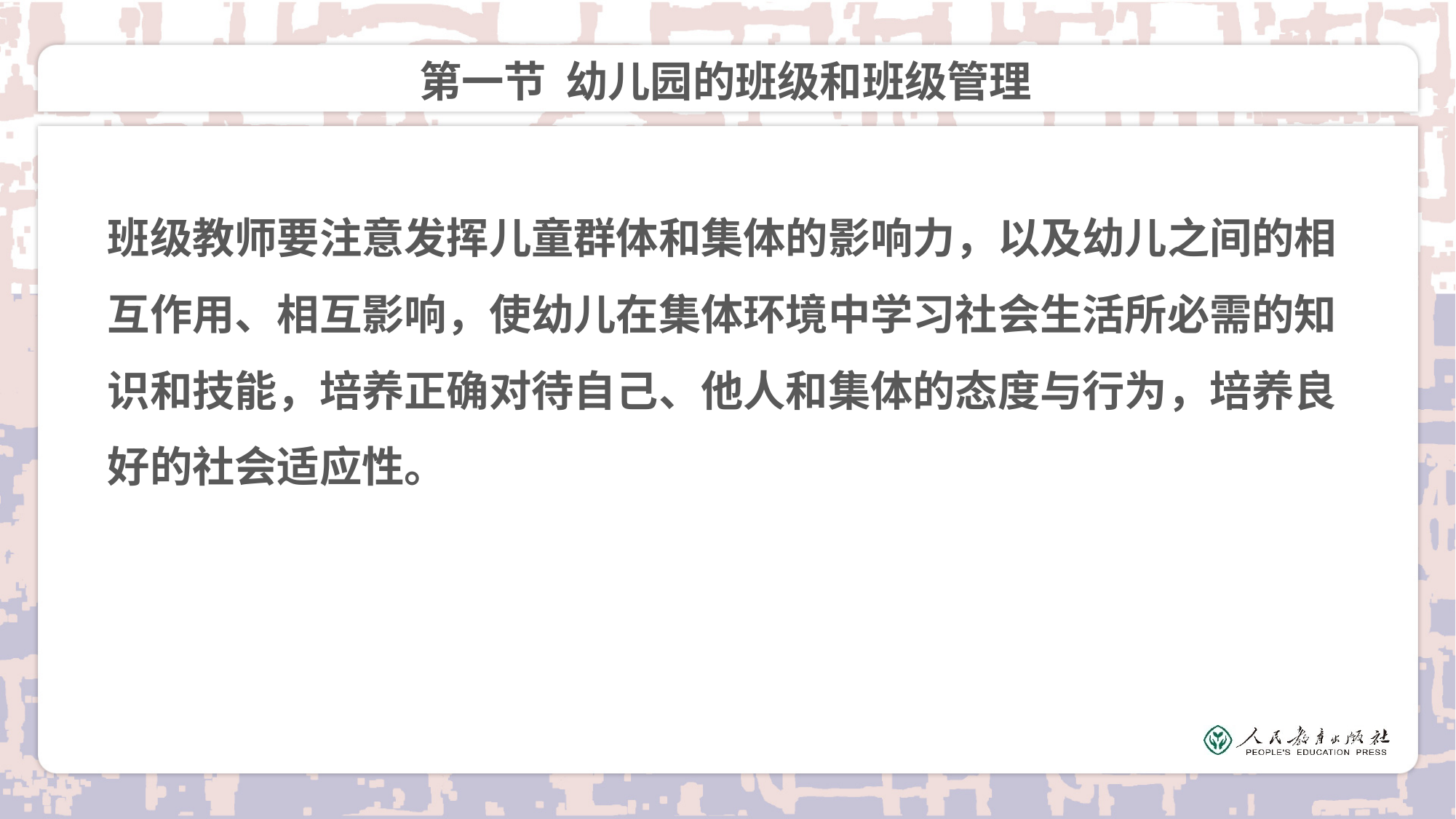

# 第一节  幼儿园的班级和班级管理
班级教师要注意发挥儿童群体和集体的影响力，以及幼儿之间的相互作用、相互影响，使幼儿在集体环境中学习社会生活所必需的知识和技能，培养正确对待自己、他人和集体的态度与行为，培养良好的社会适应性。